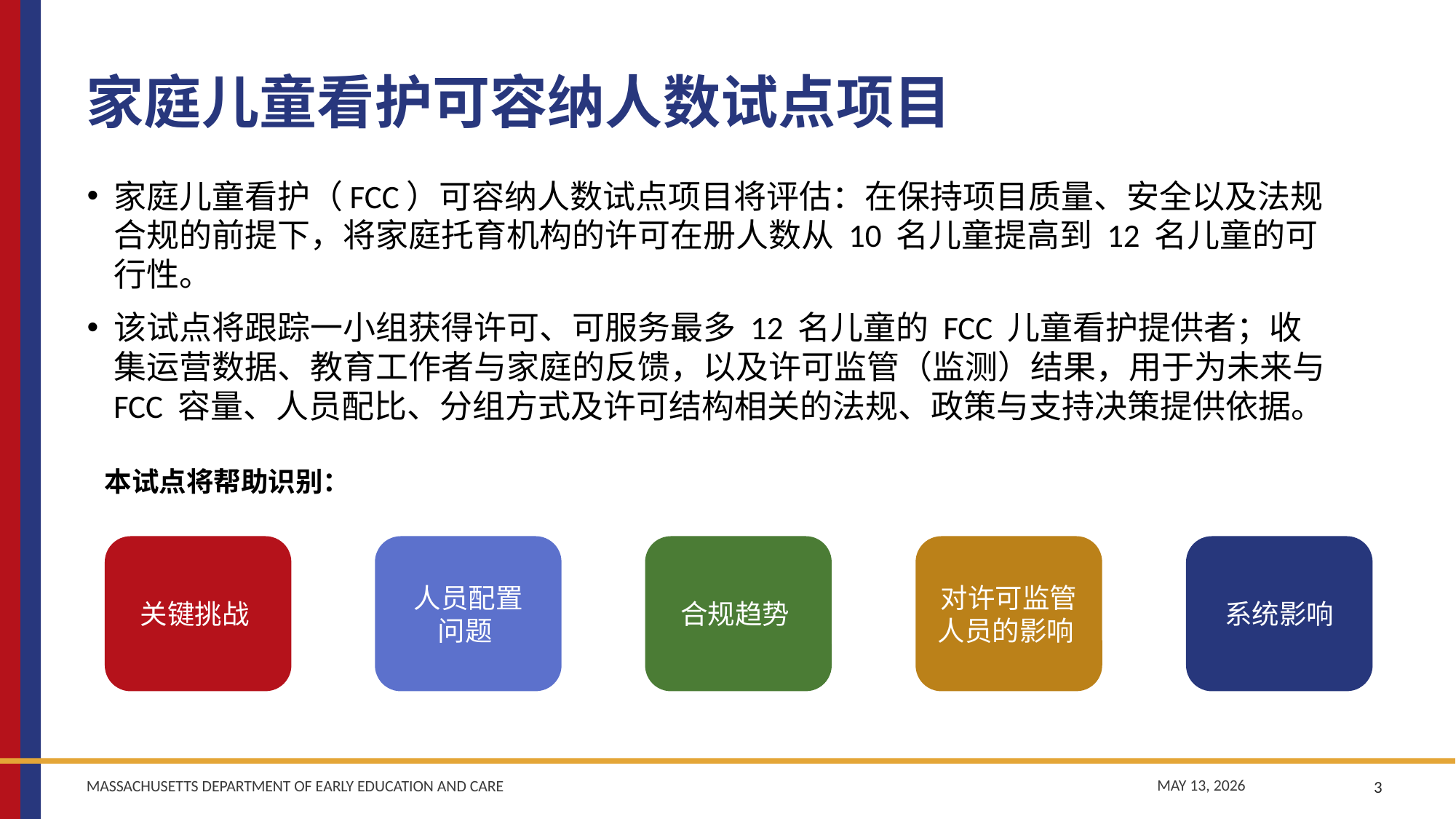

# 家庭儿童看护可容纳人数试点项目
家庭儿童看护（FCC）可容纳人数试点项目将评估：在保持项目质量、安全以及法规合规的前提下，将家庭托育机构的许可在册人数从 10 名儿童提高到 12 名儿童的可行性。
该试点将跟踪一小组获得许可、可服务最多 12 名儿童的 FCC 儿童看护提供者；收集运营数据、教育工作者与家庭的反馈，以及许可监管（监测）结果，用于为未来与 FCC 容量、人员配比、分组方式及许可结构相关的法规、政策与支持决策提供依据。
本试点将帮助识别：
关键挑战
人员配置
问题
合规趋势
对许可监管人员的影响
系统影响
3